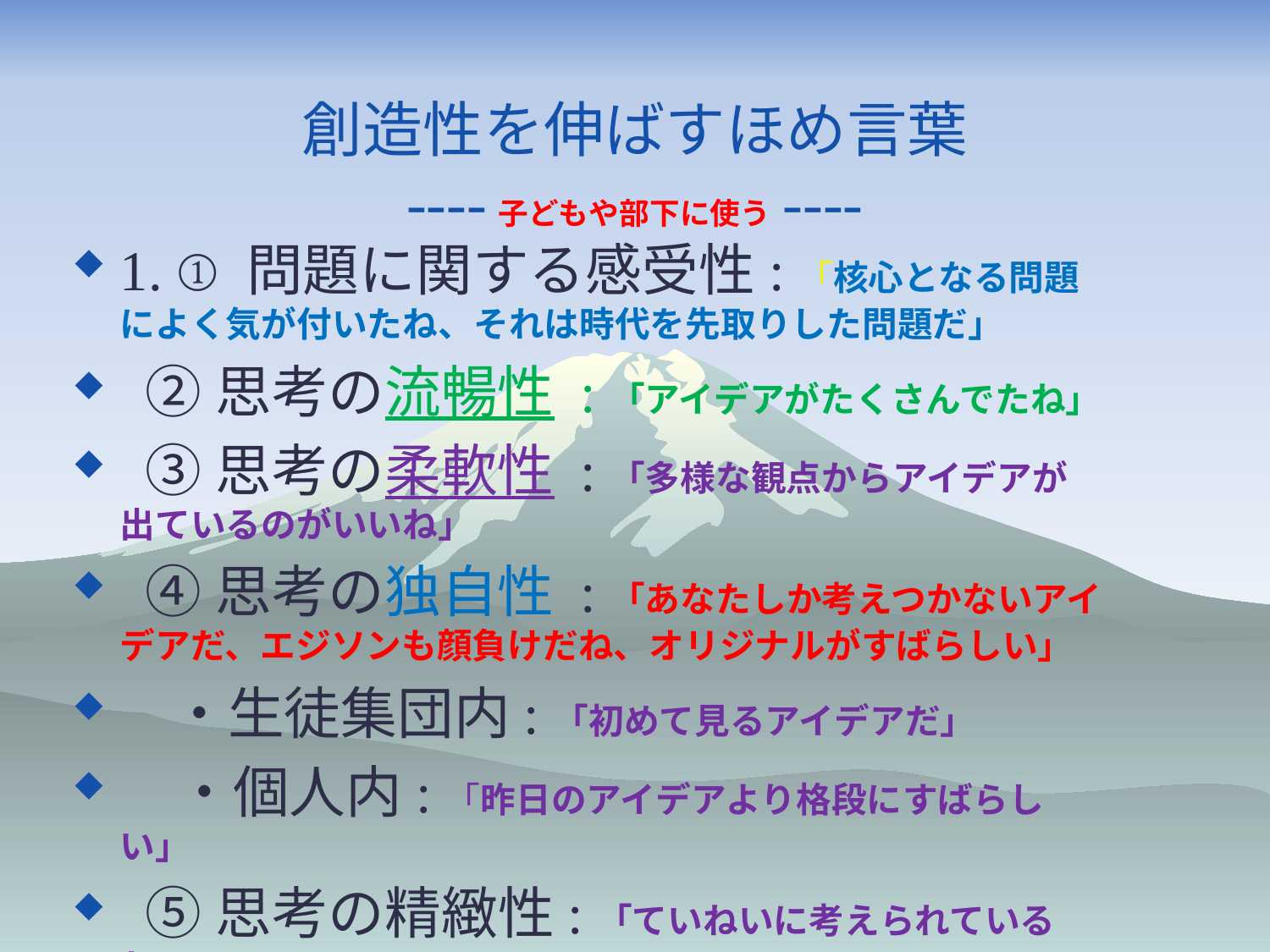

# 創造性を伸ばすほめ言葉 ----子どもや部下に使う ----
1. ①問題に関する感受性:「核心となる問題によく気が付いたね、それは時代を先取りした問題だ」
  ②思考の流暢性 :「アイデアがたくさんでたね」
  ③思考の柔軟性 :「多様な観点からアイデアが出ているのがいいね」
  ④思考の独自性 :「あなたしか考えつかないアイデアだ、エジソンも顔負けだね、オリジナルがすばらしい」
   ・生徒集団内:「初めて見るアイデアだ」
　・個人内:「昨日のアイデアより格段にすばらしい」
  ⑤思考の精緻性:「ていねいに考えられているね」
  ⑥再定義の能力 --「よくいろんな使い道を考えたね」